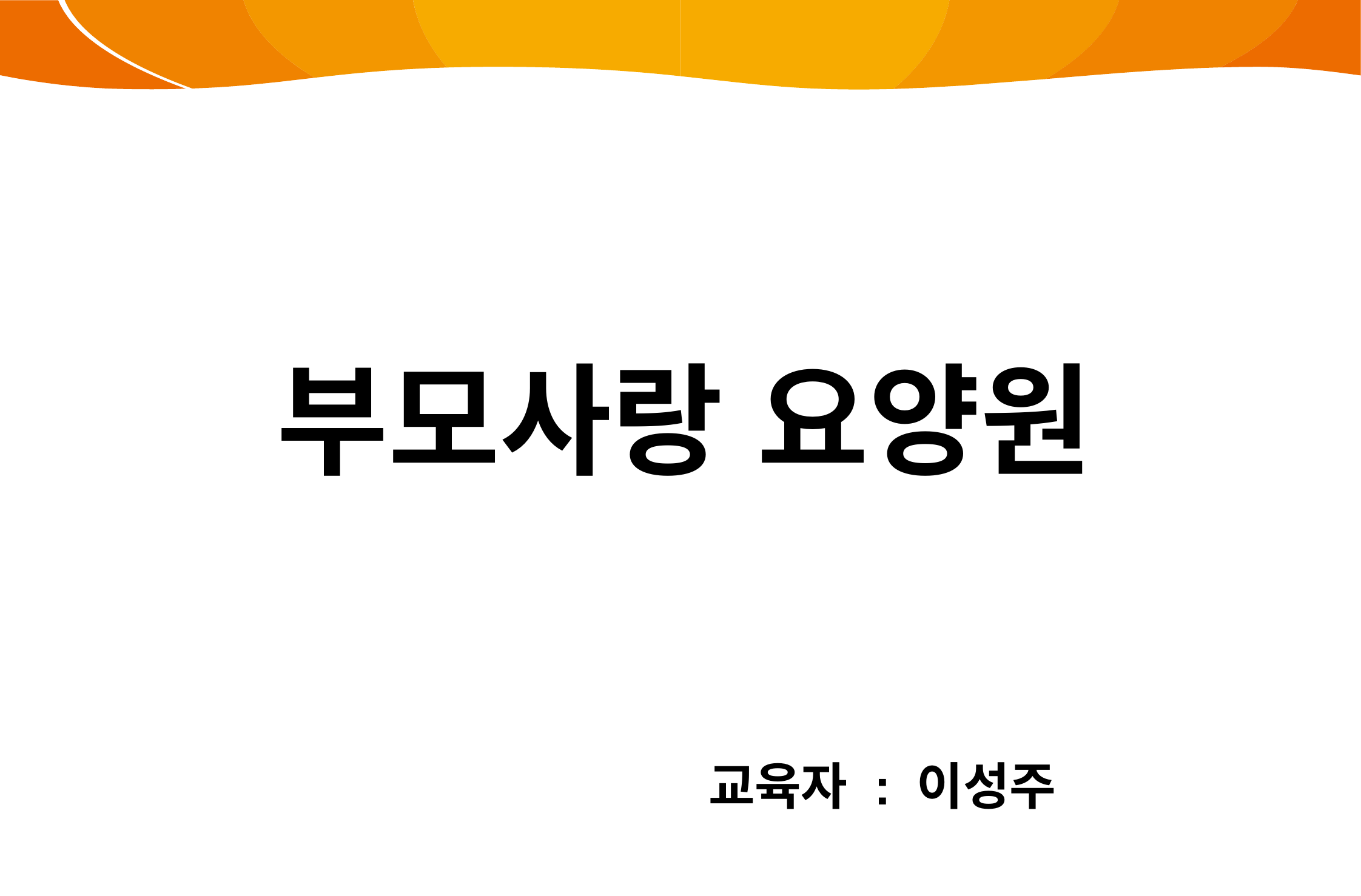

# 333

       부모사랑 요양원

                  교육자 : 이성주